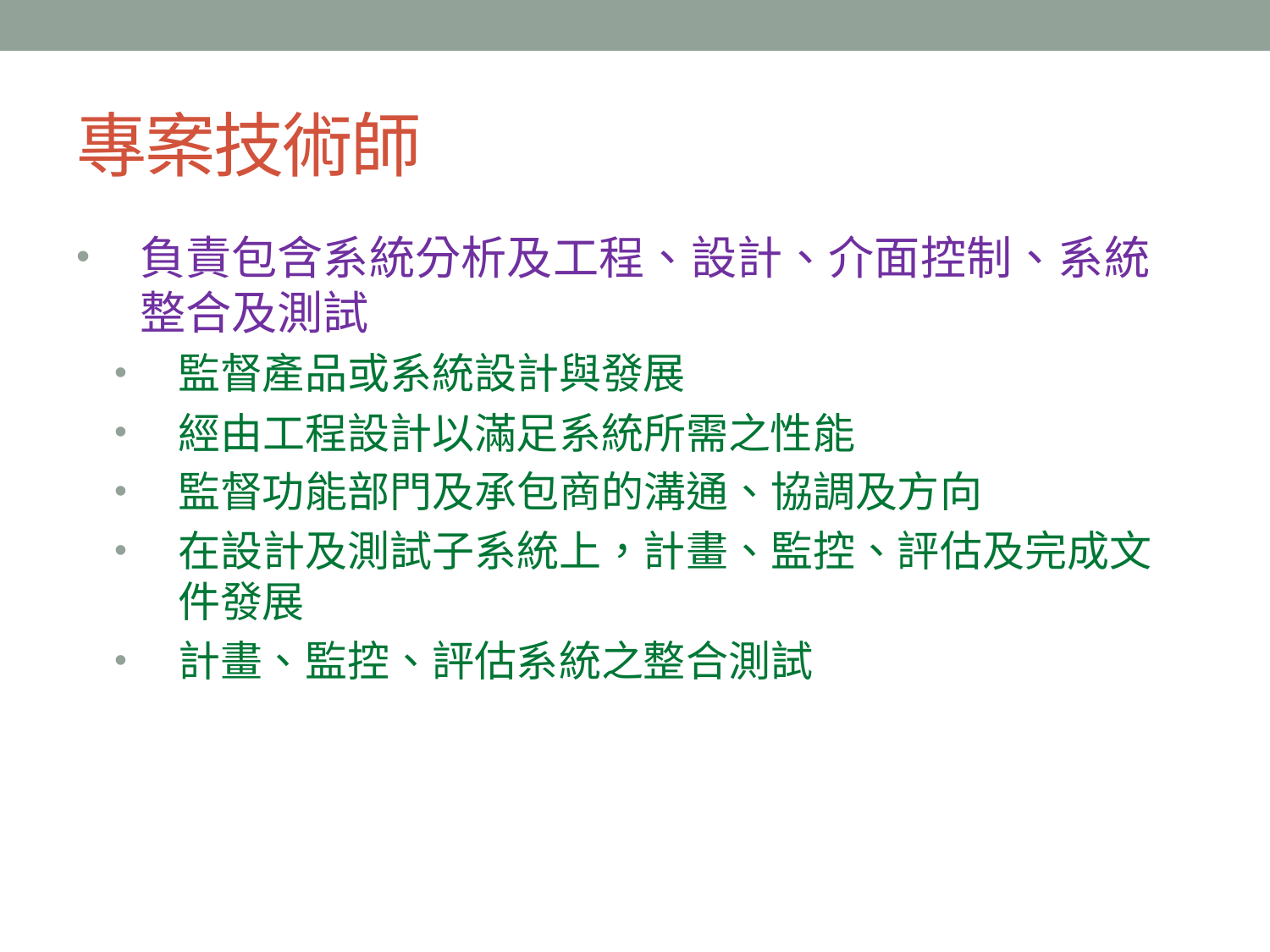

# 專案技術師
負責包含系統分析及工程、設計、介面控制、系統整合及測試
監督產品或系統設計與發展
經由工程設計以滿足系統所需之性能
監督功能部門及承包商的溝通、協調及方向
在設計及測試子系統上，計畫、監控、評估及完成文件發展
計畫、監控、評估系統之整合測試